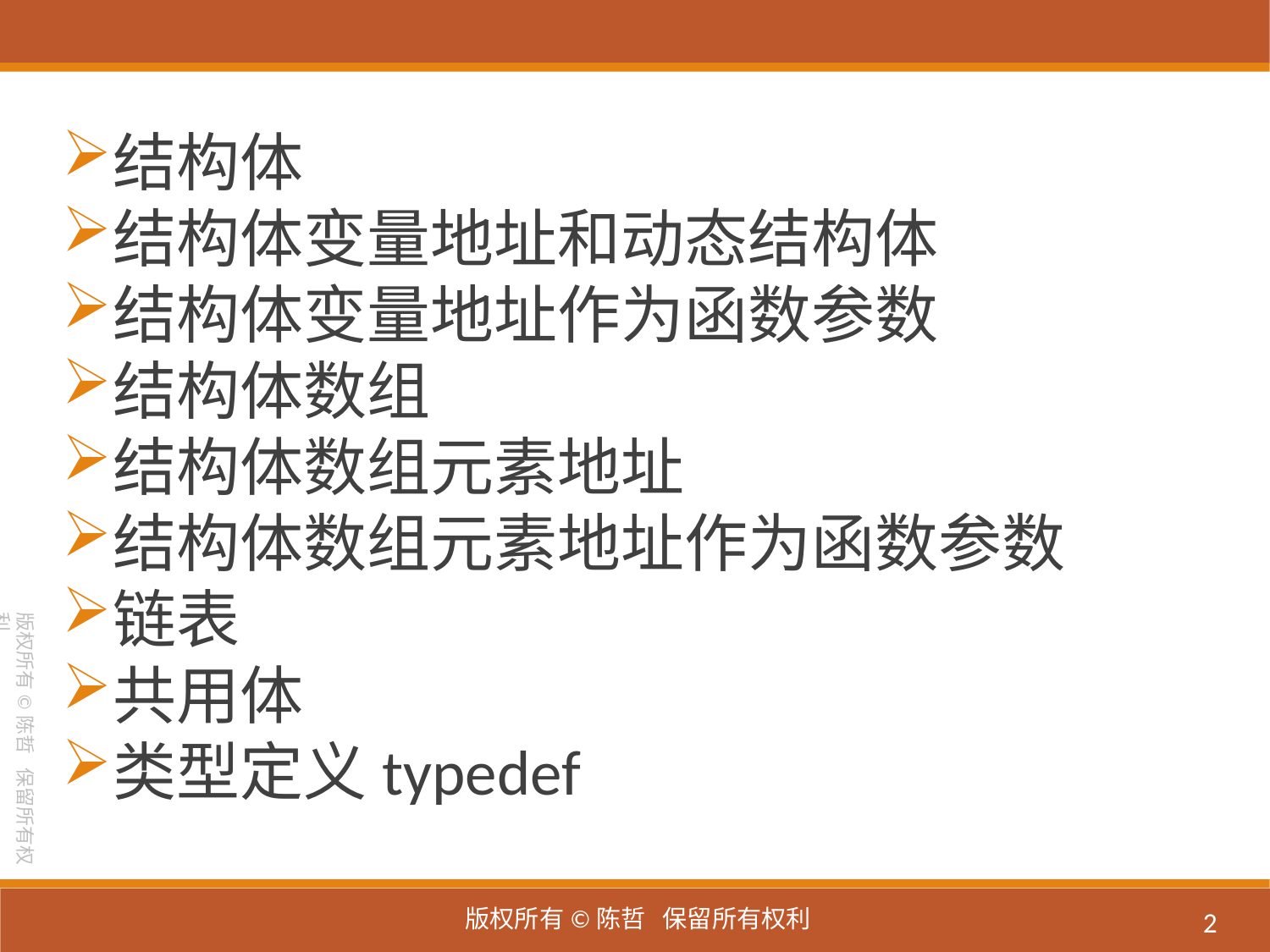

结构体
结构体变量地址和动态结构体
结构体变量地址作为函数参数
结构体数组
结构体数组元素地址
结构体数组元素地址作为函数参数
链表
共用体
类型定义typedef

2